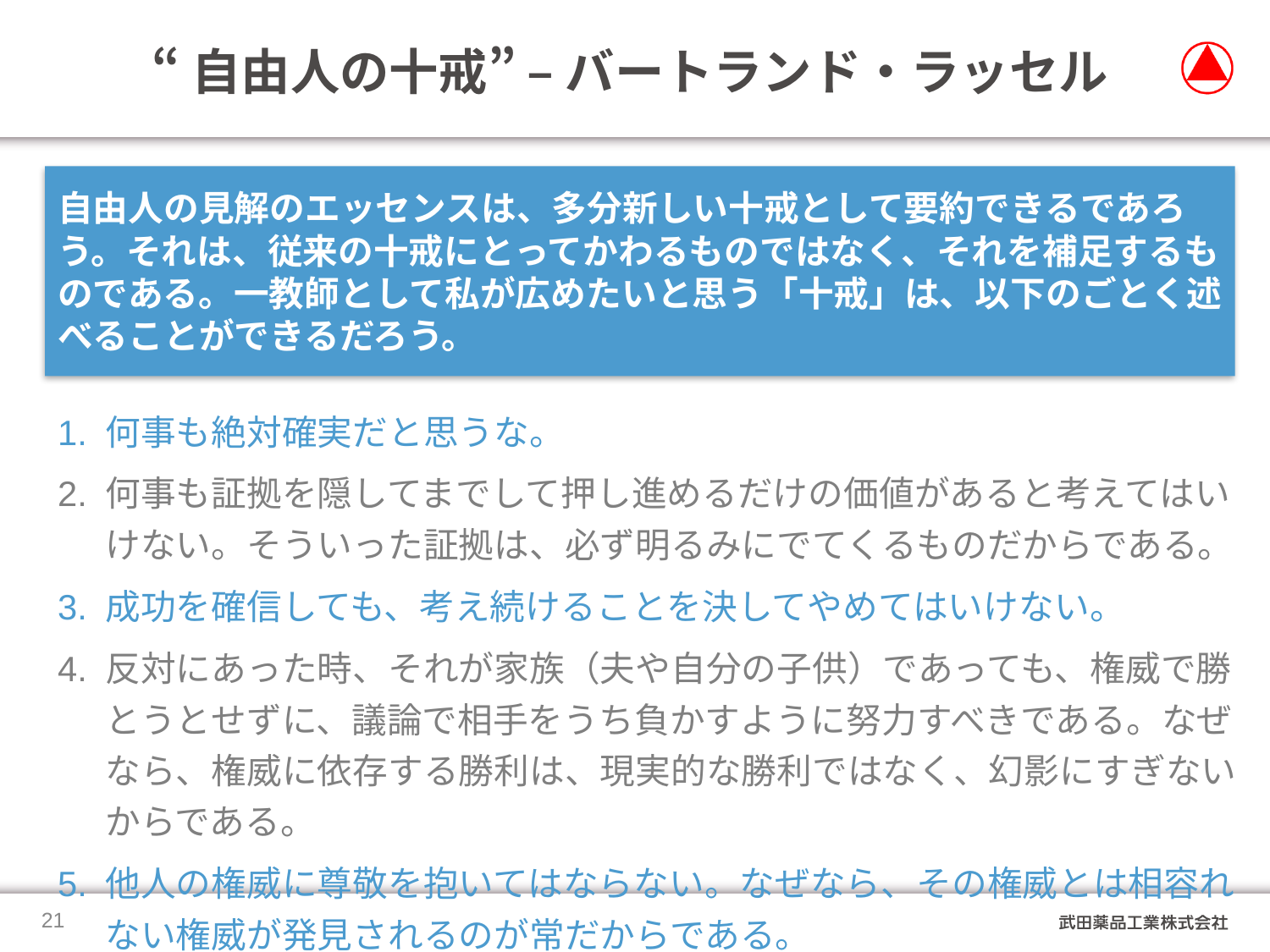

# “自由人の十戒” – バートランド・ラッセル
自由人の見解のエッセンスは、多分新しい十戒として要約できるであろう。それは、従来の十戒にとってかわるものではなく、それを補足するものである。一教師として私が広めたいと思う「十戒」は、以下のごとく述べることができるだろう。
| 何事も絶対確実だと思うな。 何事も証拠を隠してまでして押し進めるだけの価値があると考えてはいけない。そういった証拠は、必ず明るみにでてくるものだからである。 成功を確信しても、考え続けることを決してやめてはいけない。 反対にあった時、それが家族（夫や自分の子供）であっても、権威で勝とうとせずに、議論で相手をうち負かすように努力すべきである。なぜなら、権威に依存する勝利は、現実的な勝利ではなく、幻影にすぎないからである。 他人の権威に尊敬を抱いてはならない。なぜなら、その権威とは相容れない権威が発見されるのが常だからである。 |
| --- |
21